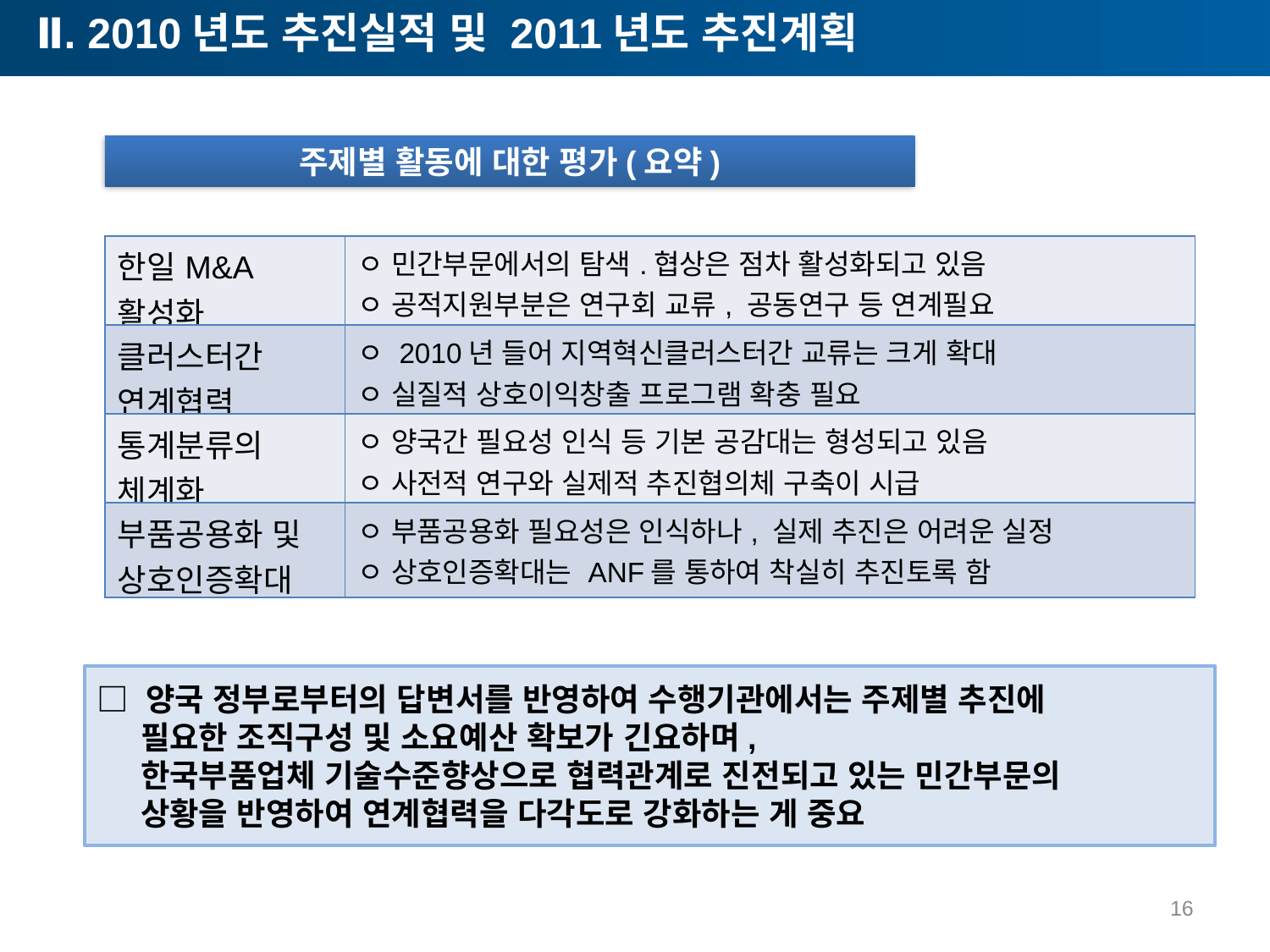

Ⅱ. 2010년도 추진실적 및 2011년도 추진계획
주제별 활동에 대한 평가(요약)
| 한일M&A 활성화 | ㅇ 민간부문에서의 탐색.협상은 점차 활성화되고 있음 ㅇ 공적지원부분은 연구회 교류, 공동연구 등 연계필요 |
| --- | --- |
| 클러스터간 연계협력 | ㅇ 2010년 들어 지역혁신클러스터간 교류는 크게 확대 ㅇ 실질적 상호이익창출 프로그램 확충 필요 |
| 통계분류의 체계화 | ㅇ 양국간 필요성 인식 등 기본 공감대는 형성되고 있음 ㅇ 사전적 연구와 실제적 추진협의체 구축이 시급 |
| 부품공용화 및 상호인증확대 | ㅇ 부품공용화 필요성은 인식하나, 실제 추진은 어려운 실정 ㅇ 상호인증확대는 ANF를 통하여 착실히 추진토록 함 |
□ 양국 정부로부터의 답변서를 반영하여 수행기관에서는 주제별 추진에
    필요한 조직구성 및 소요예산 확보가 긴요하며,
    한국부품업체 기술수준향상으로 협력관계로 진전되고 있는 민간부문의
    상황을 반영하여 연계협력을 다각도로 강화하는 게 중요
16